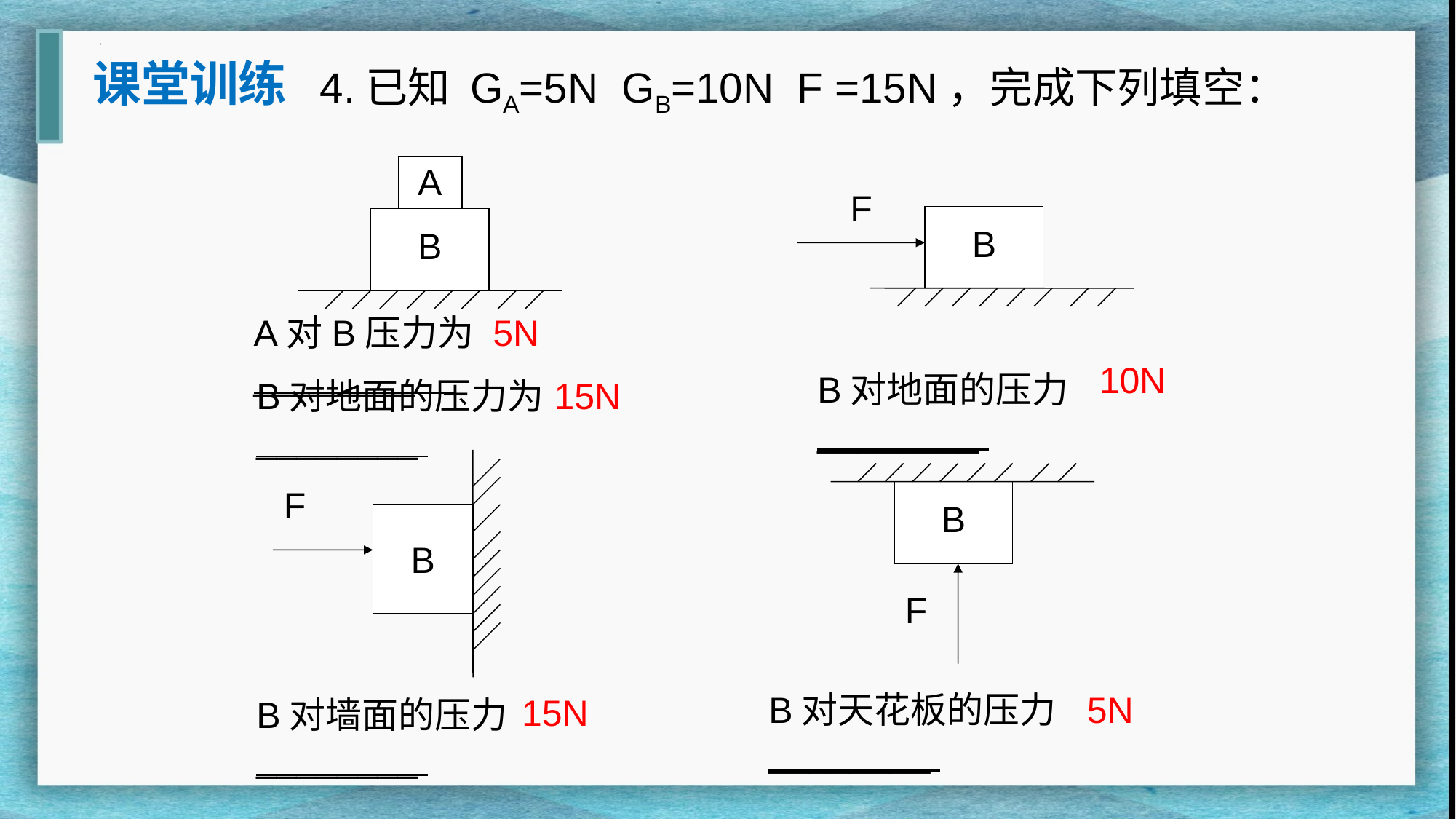

课堂训练
4.已知 GA=5N  GB=10N  F =15N，完成下列填空：
A

B

F

B

A对B压力为________
5N
10N
B对地面的压力________
B对地面的压力为________
15N

B

F

B

F
B对天花板的压力________
5N
15N
B对墙面的压力________